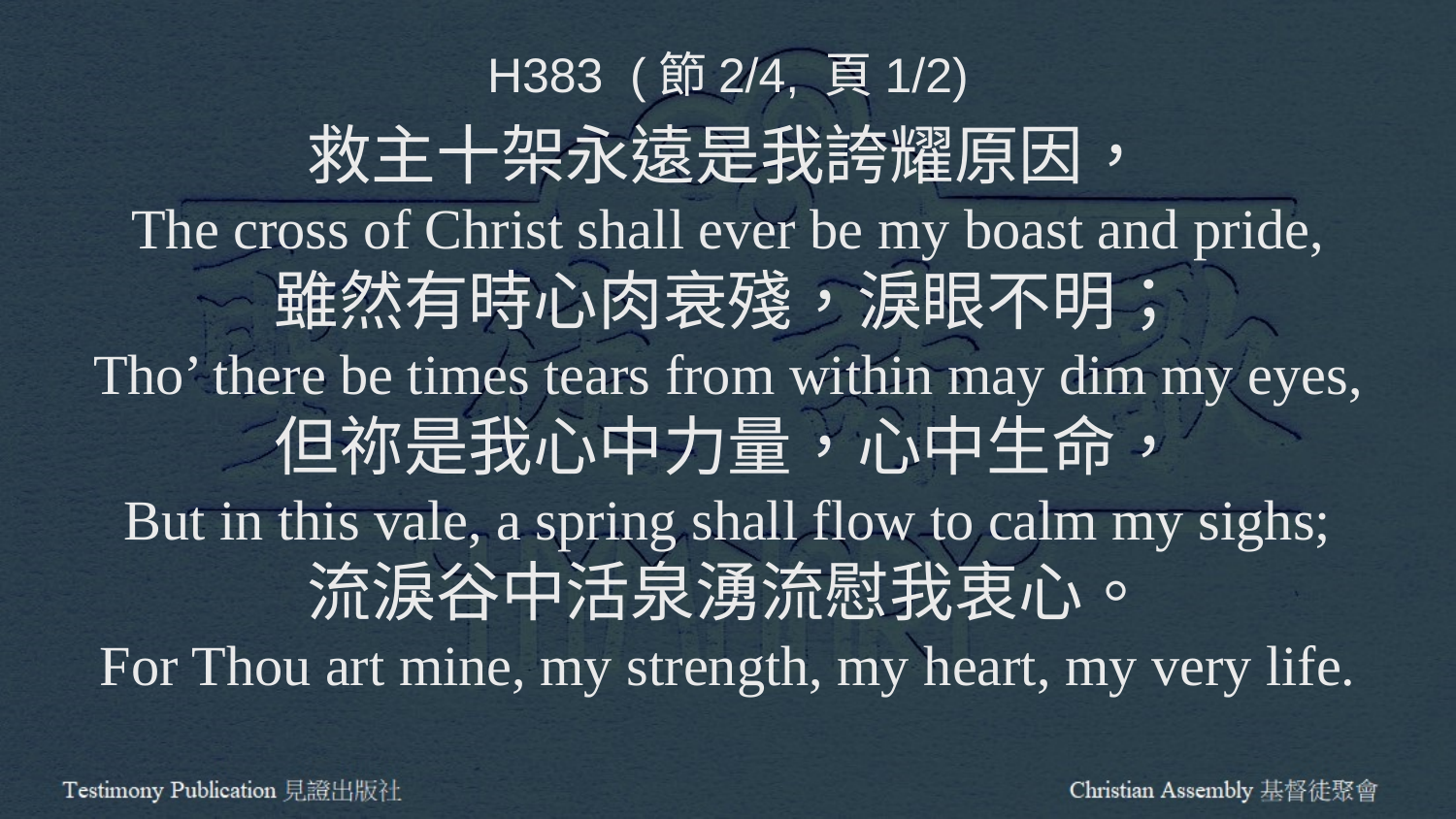

H383  (節2/4, 頁1/2)
救主十架永遠是我誇耀原因，
The cross of Christ shall ever be my boast and pride,
雖然有時心肉衰殘，淚眼不明；
Tho’ there be times tears from within may dim my eyes,
但祢是我心中力量，心中生命，
But in this vale, a spring shall flow to calm my sighs;
流淚谷中活泉湧流慰我衷心。
For Thou art mine, my strength, my heart, my very life.